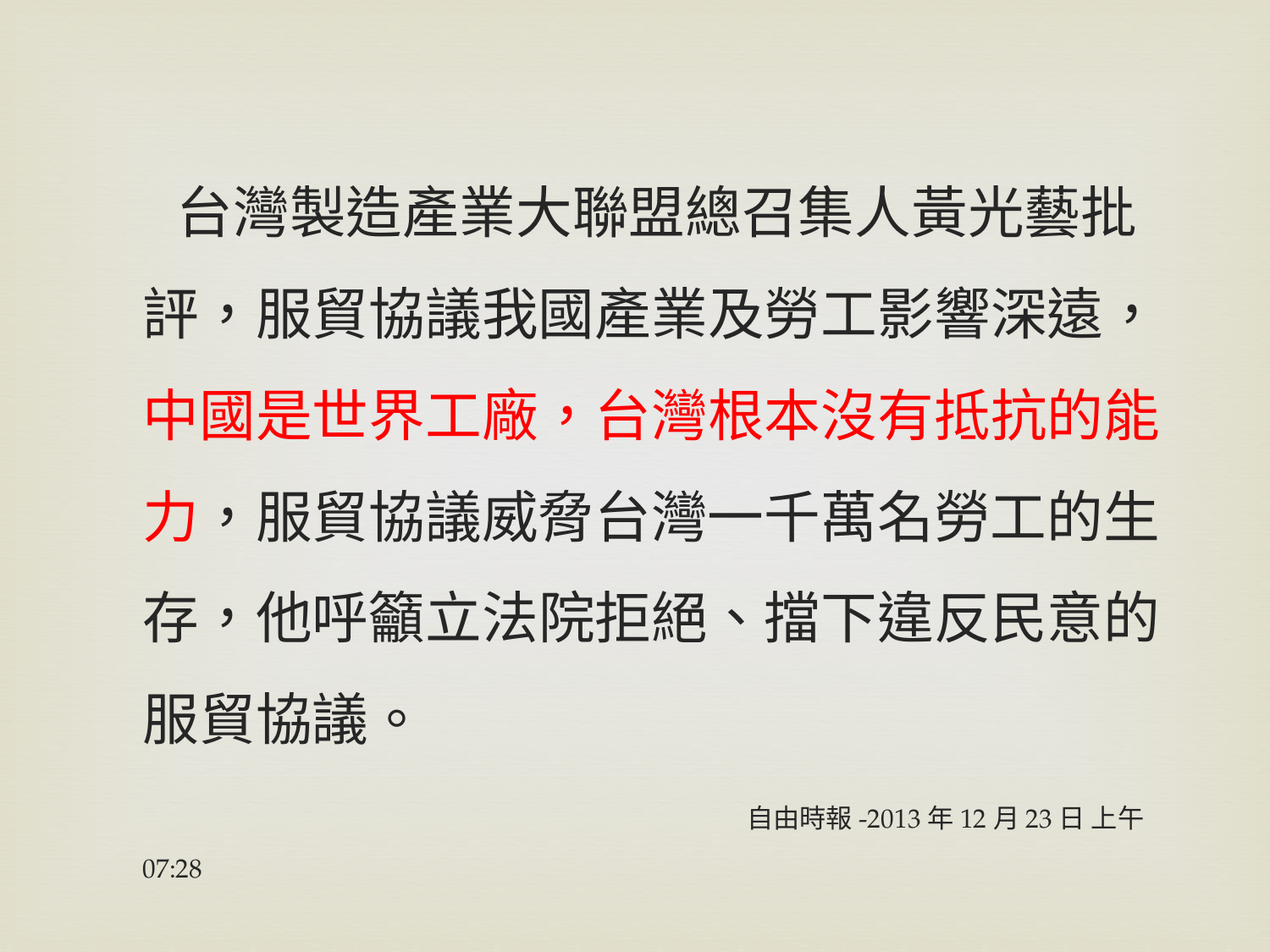

台灣製造產業大聯盟總召集人黃光藝批評，服貿協議我國產業及勞工影響深遠，中國是世界工廠，台灣根本沒有抵抗的能力，服貿協議威脅台灣一千萬名勞工的生存，他呼籲立法院拒絕、擋下違反民意的服貿協議。
 　　　　　　　　　　　　　　　自由時報-2013年12月23日 上午07:28